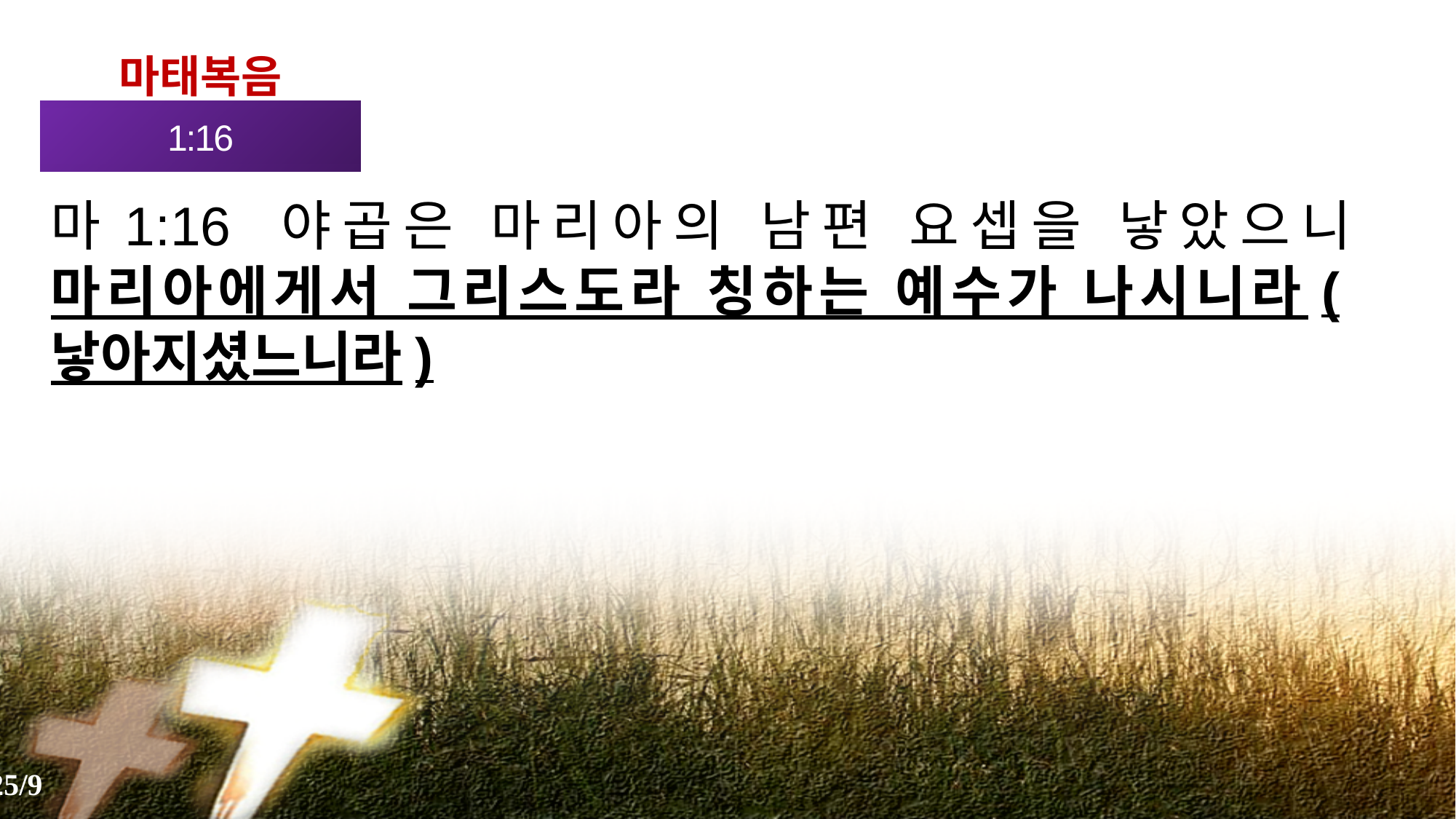

마태복음

1:16
마1:16 야곱은 마리아의 남편 요셉을 낳았으니 마리아에게서 그리스도라 칭하는 예수가 나시니라(낳아지셨느니라)